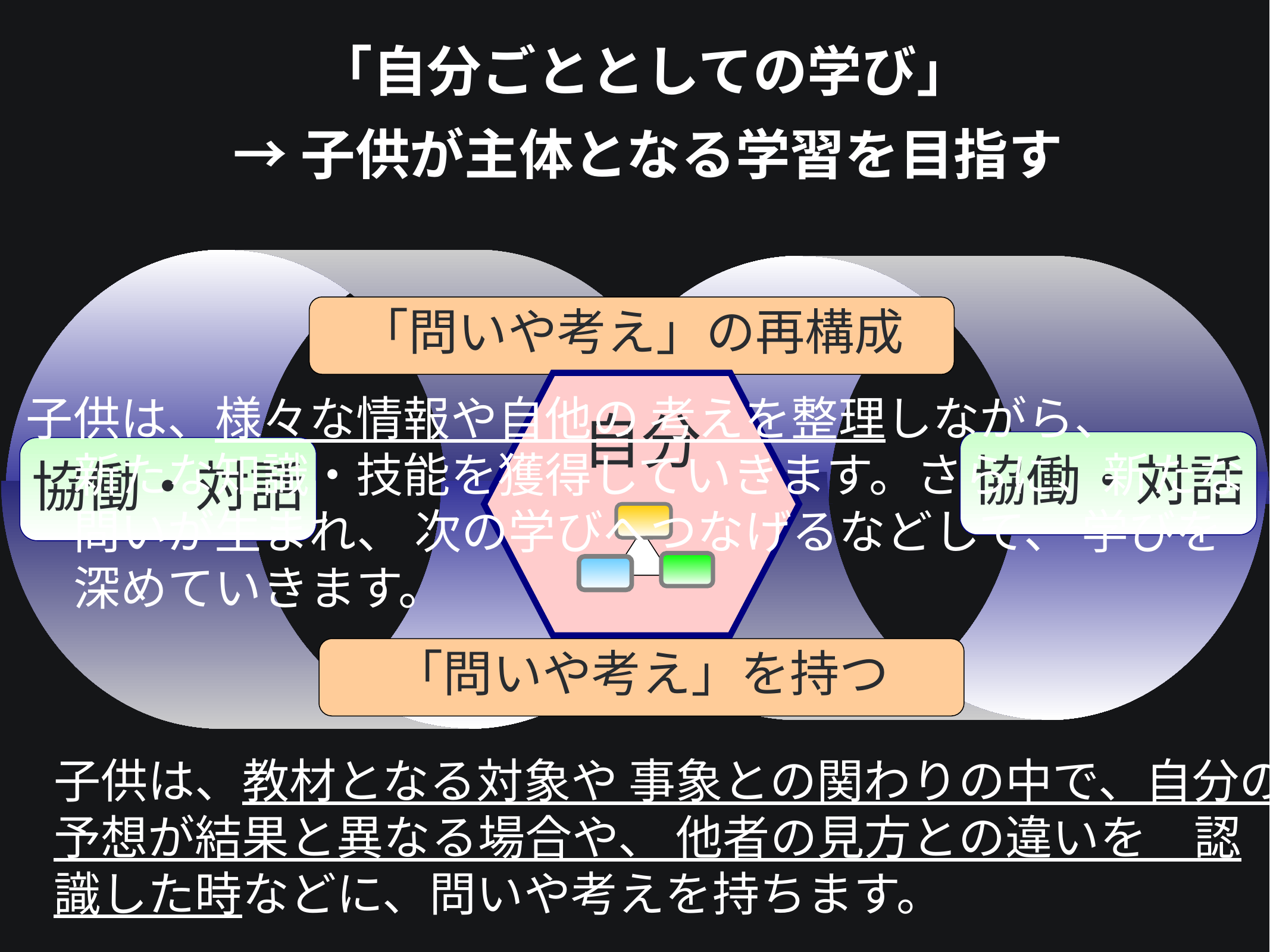

「自分ごととしての学び」
→子供が主体となる学習を目指す

協働・対話
協働・対話
「問いや考え」の再構成

子供は、様々な情報や自他の 考えを整理しながら、　　　新たな知識・技能を獲得していきます。さらに、新たな　問いが生まれ、 次の学びへつなげるなどして、 学びを　深めていきます。

自分

「問いや考え」を持つ

子供は、教材となる対象や 事象との関わりの中で、自分の予想が結果と異なる場合や、 他者の見方との違いを　認識した時などに、問いや考えを持ちます。